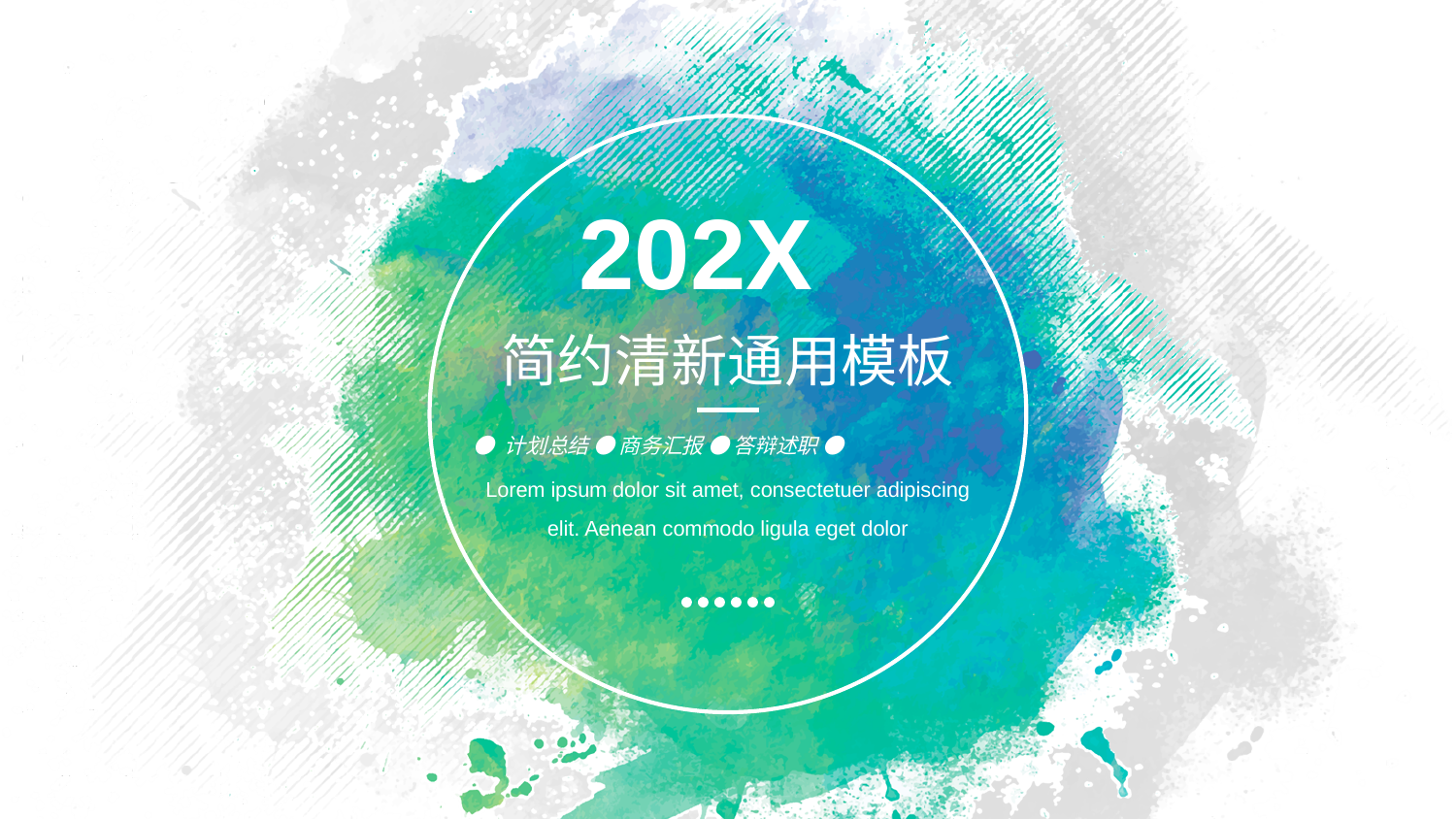

202X
简约清新通用模板
● 计划总结 ● 商务汇报 ● 答辩述职 ●
Lorem ipsum dolor sit amet, consectetuer adipiscing elit. Aenean commodo ligula eget dolor